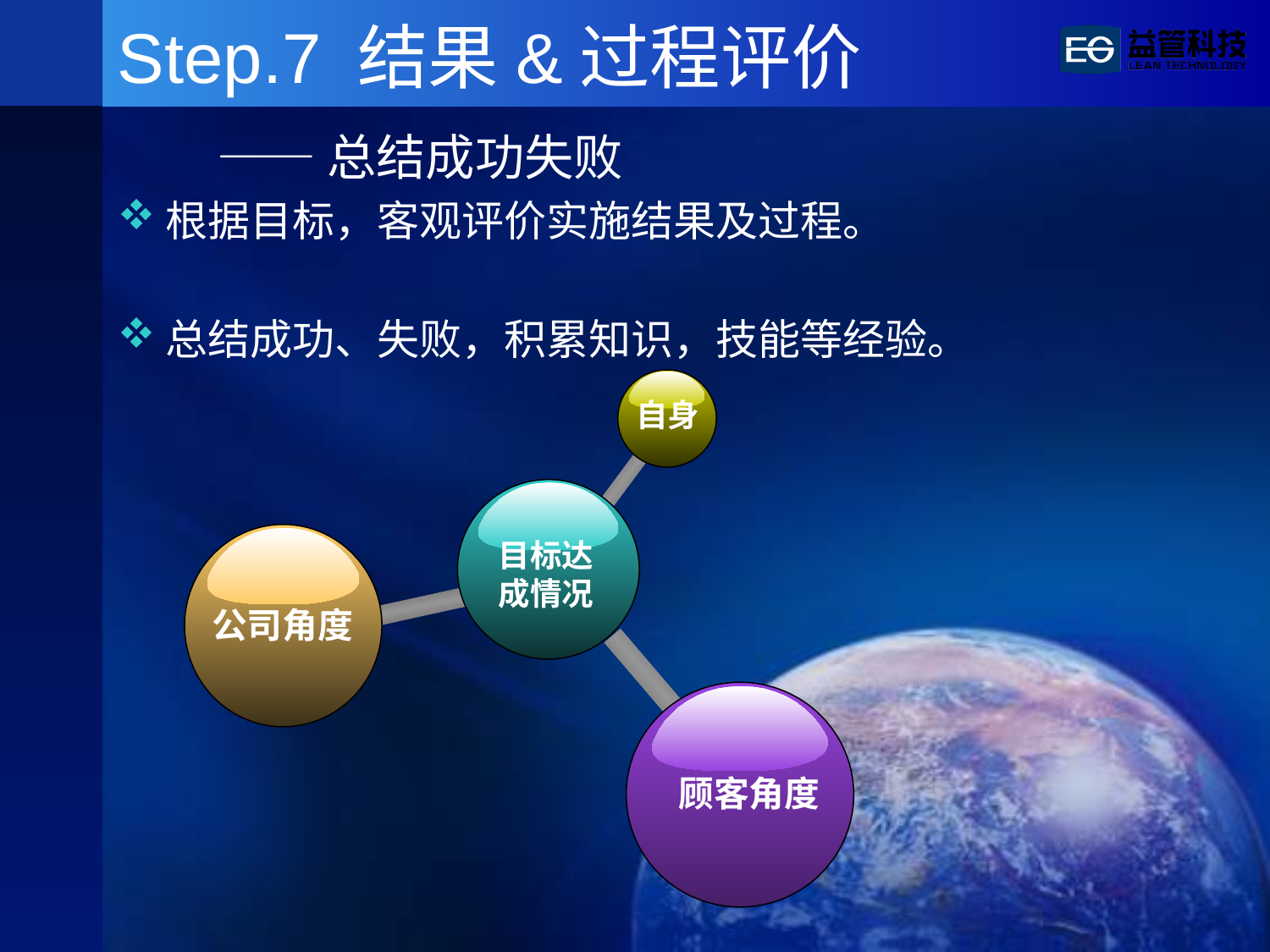

# Step.7 结果&过程评价
         ——总结成功失败
根据目标，客观评价实施结果及过程。

总结成功、失败，积累知识，技能等经验。

自身

目标达
成情况

公司角度

顾客角度